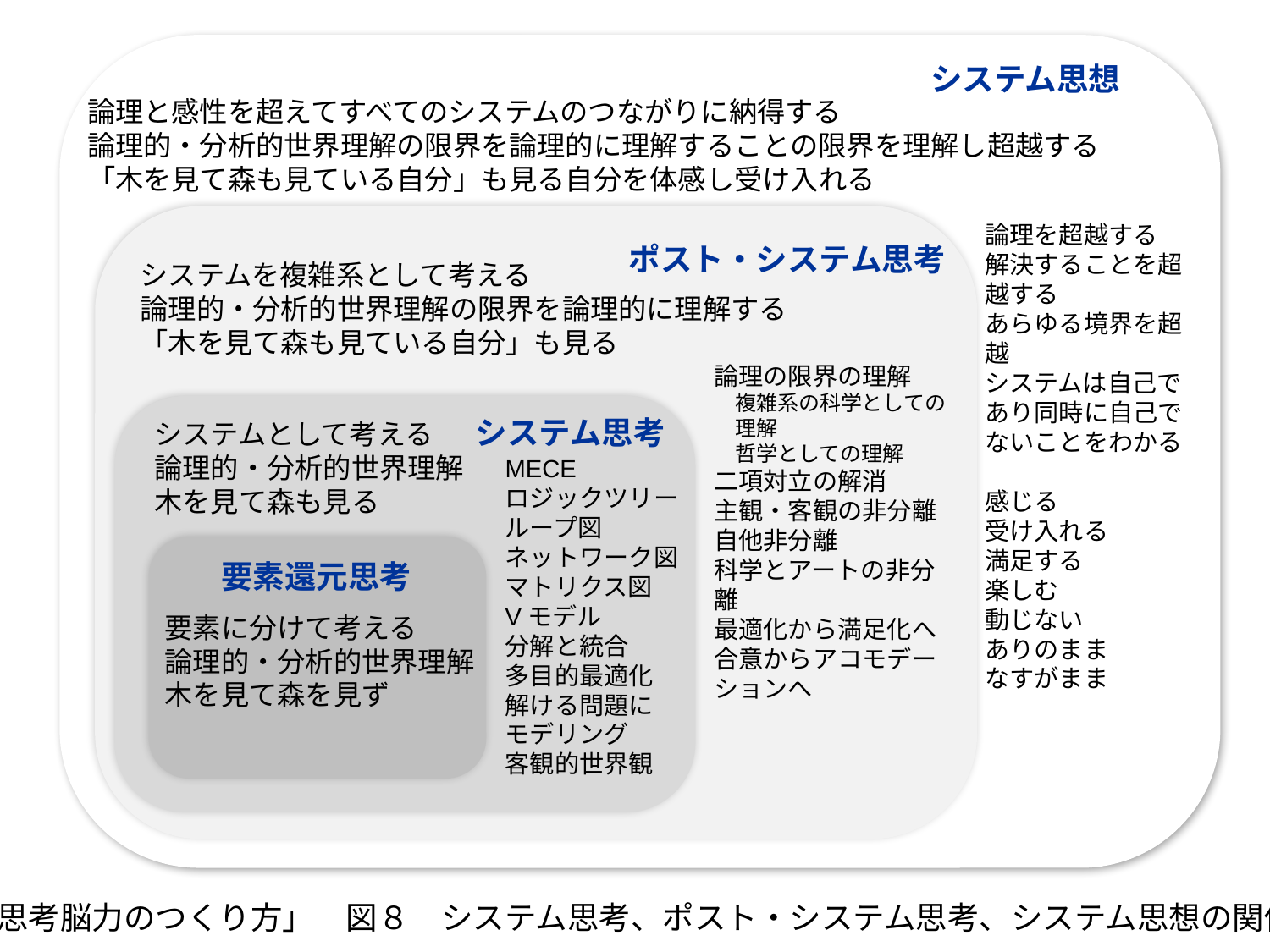

システム思想
論理と感性を超えてすべてのシステムのつながりに納得する
論理的・分析的世界理解の限界を論理的に理解することの限界を理解し超越する
「木を見て森も見ている自分」も見る自分を体感し受け入れる

論理を超越する
解決することを超越する
あらゆる境界を超越
システムは自己であり同時に自己でないことをわかる

感じる
受け入れる
満足する
楽しむ
動じない
ありのまま
なすがまま

ポスト・システム思考
システムを複雑系として考える
論理的・分析的世界理解の限界を論理的に理解する
「木を見て森も見ている自分」も見る
論理の限界の理解
　複雑系の科学としての
　理解
　哲学としての理解
二項対立の解消
主観・客観の非分離
自他非分離
科学とアートの非分離
最適化から満足化へ
合意からアコモデーションへ

システム思考
システムとして考える
論理的・分析的世界理解
木を見て森も見る
MECE
ロジックツリー
ループ図
ネットワーク図
マトリクス図
Vモデル
分解と統合
多目的最適化
解ける問題に
モデリング
客観的世界観

要素還元思考
要素に分けて考える
論理的・分析的世界理解
木を見て森を見ず
「思考脳力のつくり方」　図８　システム思考、ポスト・システム思考、システム思想の関係